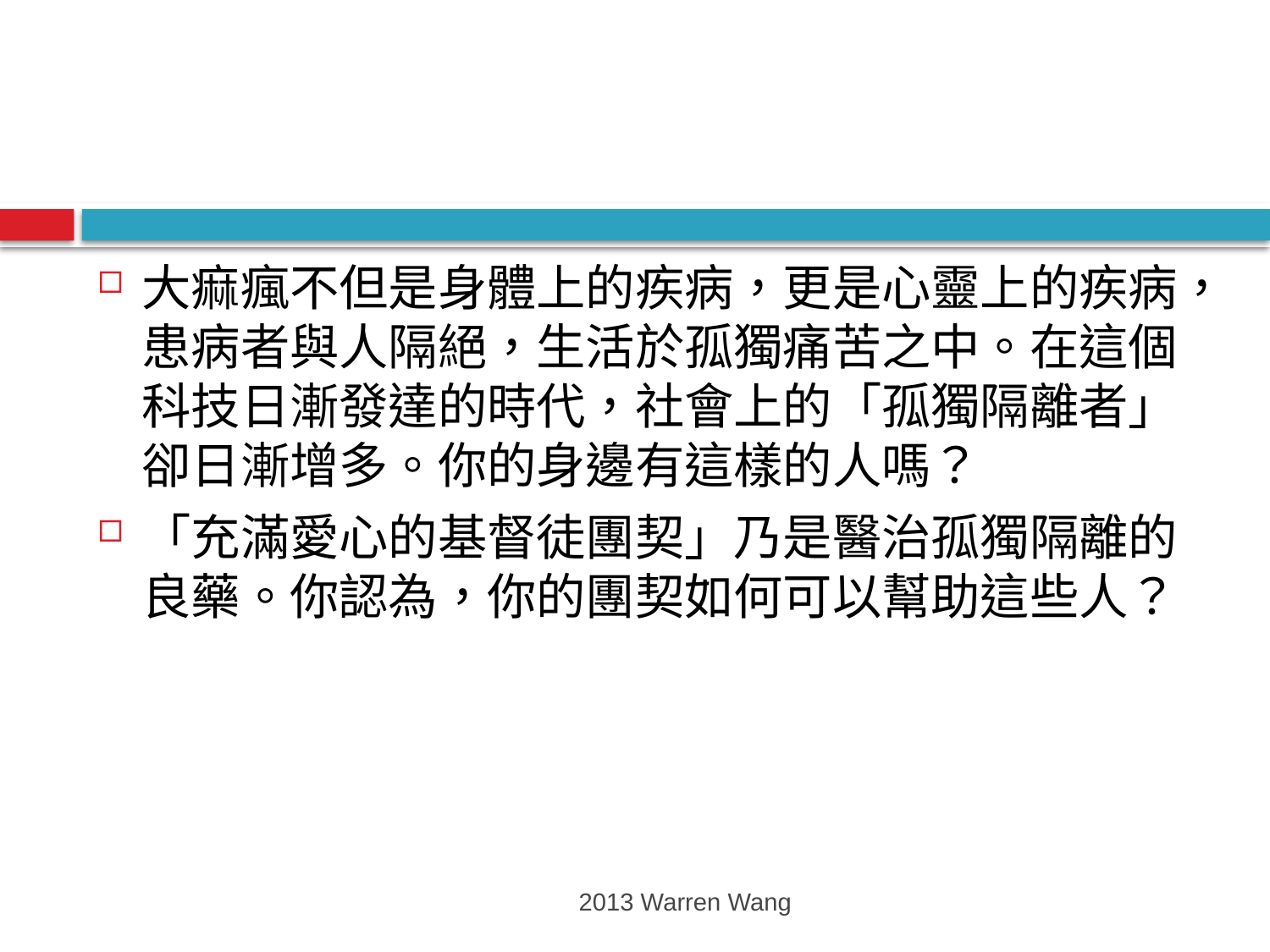

#
大痲瘋不但是身體上的疾病，更是心靈上的疾病，患病者與人隔絕，生活於孤獨痛苦之中。在這個科技日漸發達的時代，社會上的「孤獨隔離者」卻日漸增多。你的身邊有這樣的人嗎？
「充滿愛心的基督徒團契」乃是醫治孤獨隔離的良藥。你認為，你的團契如何可以幫助這些人？

2013 Warren Wang